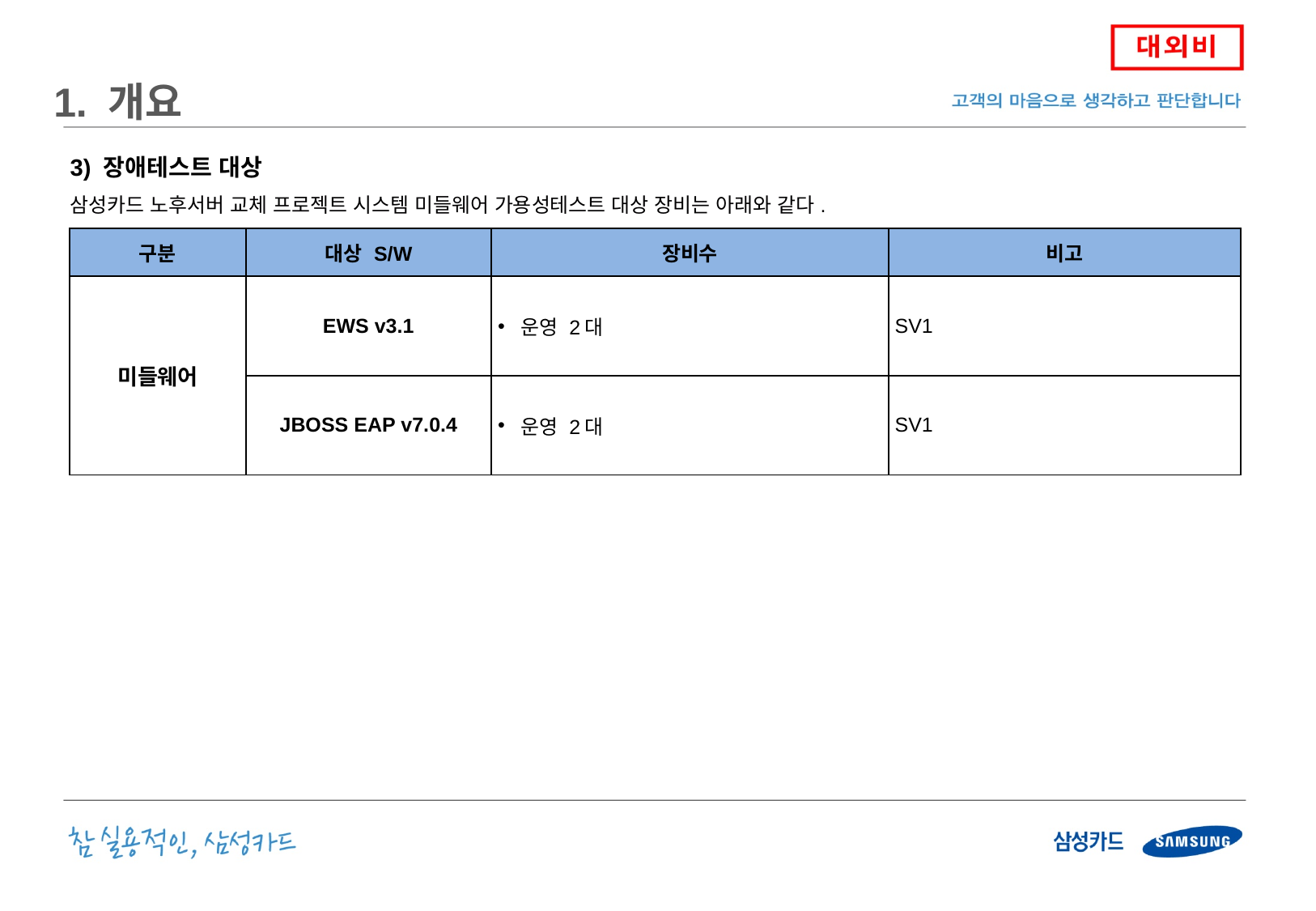

1. 개요
3) 장애테스트 대상
삼성카드 노후서버 교체 프로젝트 시스템 미들웨어 가용성테스트 대상 장비는 아래와 같다.
| 구분 | 대상 S/W | 장비수 | 비고 |
| --- | --- | --- | --- |
| 미들웨어 | EWS v3.1 | 운영 2대 | SV1 |
|  | JBOSS EAP v7.0.4 | 운영 2대 | SV1 |